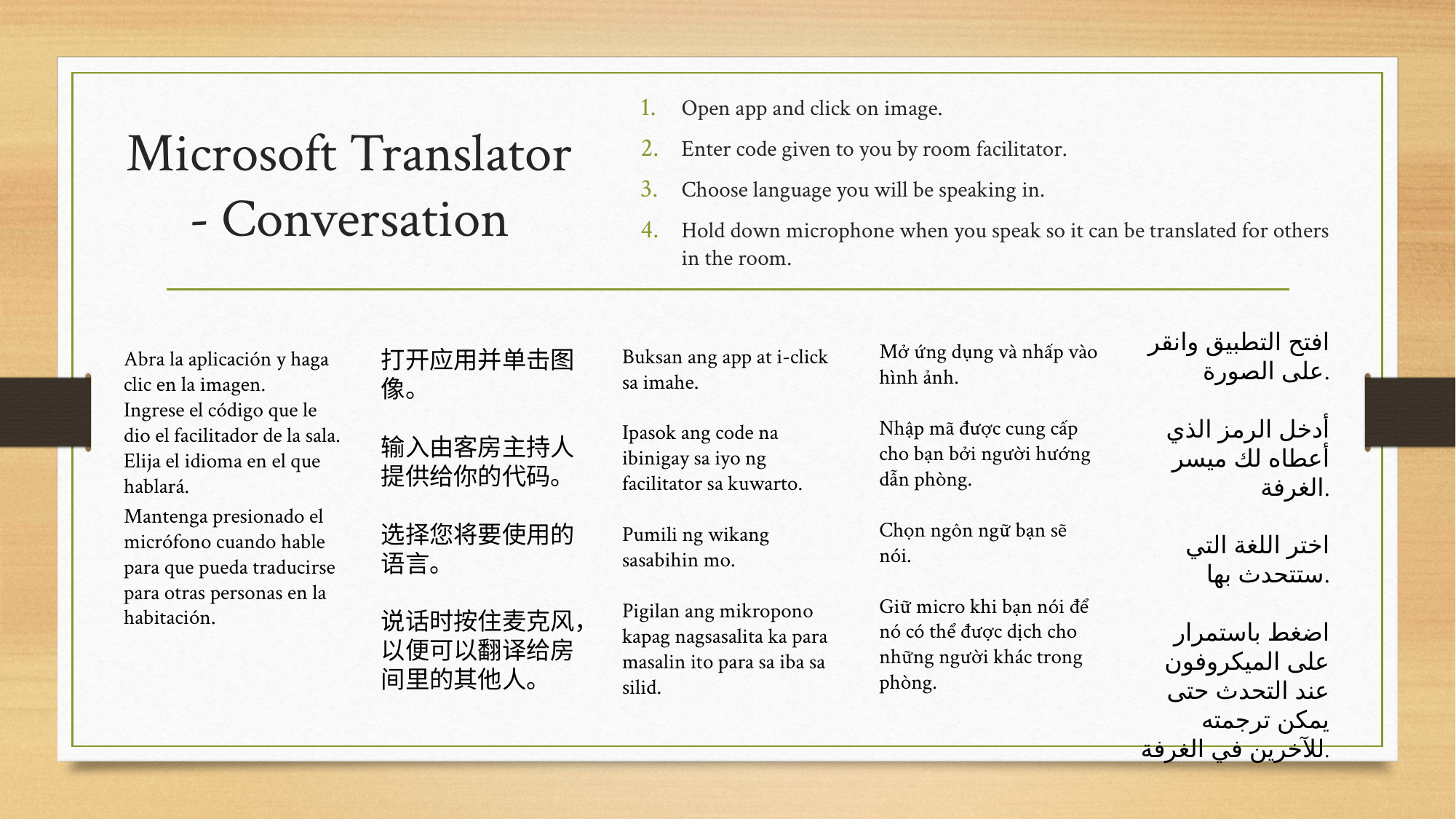

Open app and click on image.
Enter code given to you by room facilitator.
Choose language you will be speaking in.
Hold down microphone when you speak so it can be translated for others in the room.

# Microsoft Translator - Conversation
افتح التطبيق وانقر على الصورة.

أدخل الرمز الذي أعطاه لك ميسر الغرفة.

اختر اللغة التي ستتحدث بها.

اضغط باستمرار على الميكروفون عند التحدث حتى يمكن ترجمته للآخرين في الغرفة.
Mở ứng dụng và nhấp vào hình ảnh.

Nhập mã được cung cấp cho bạn bởi người hướng dẫn phòng.

Chọn ngôn ngữ bạn sẽ nói.

Giữ micro khi bạn nói để nó có thể được dịch cho những người khác trong phòng.
Buksan ang app at i-click sa imahe.

Ipasok ang code na ibinigay sa iyo ng facilitator sa kuwarto.

Pumili ng wikang sasabihin mo.

Pigilan ang mikropono kapag nagsasalita ka para masalin ito para sa iba sa silid.
Abra la aplicación y haga clic en la imagen.
Ingrese el código que le dio el facilitador de la sala.
Elija el idioma en el que hablará.
Mantenga presionado el micrófono cuando hable para que pueda traducirse para otras personas en la habitación.
打开应用并单击图像。

输入由客房主持人提供给你的代码。

选择您将要使用的语言。

说话时按住麦克风，以便可以翻译给房间里的其他人。